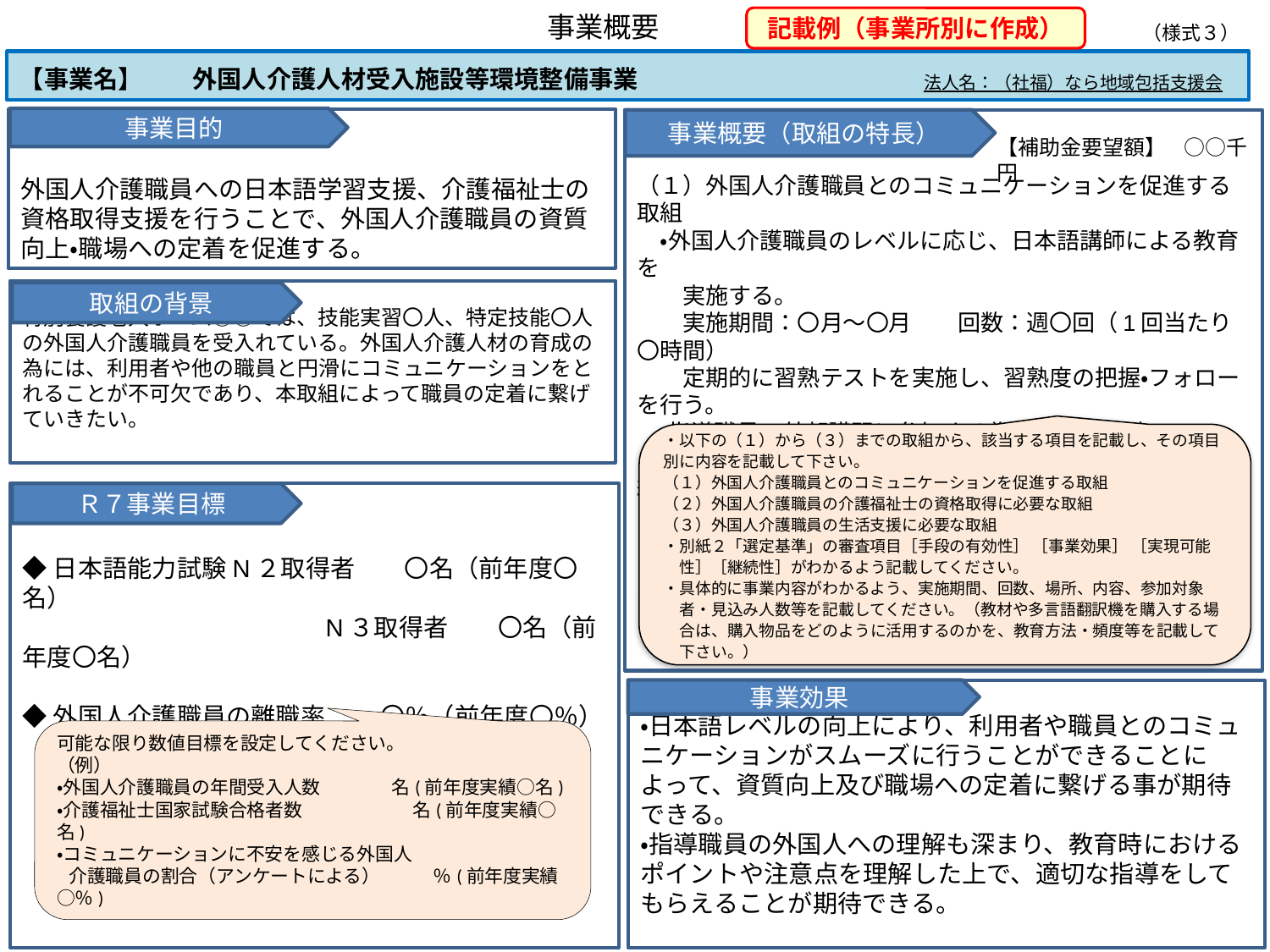

事業概要
記載例（事業所別に作成）
（様式３）
【事業名】　　外国人介護人材受入施設等環境整備事業
法人名：（社福）なら地域包括支援会
事業目的
外国人介護職員への日本語学習支援、介護福祉士の資格取得支援を行うことで、外国人介護職員の資質向上・職場への定着を促進する。

（１）外国人介護職員とのコミュニケーションを促進する取組
　・外国人介護職員のレベルに応じ、日本語講師による教育を
　　実施する。
　　実施期間：〇月～〇月　　回数：週〇回（1回当たり〇時間）
　　定期的に習熟テストを実施し、習熟度の把握・フォローを行う。
　・指導職員の外部講習に参加する為の費用を補助
（２）外国人介護職員の介護福祉士の資格取得に必要な取組
　 ・個人のレベルに応じた教材、テキストの購入。
　 ・定期的な学習会の開催　（回数：月1回）
事業概要（取組の特長）
【補助金要望額】    ○○千円
特別養護老人ホーム○○では、技能実習〇人、特定技能〇人の外国人介護職員を受入れている。外国人介護人材の育成の為には、利用者や他の職員と円滑にコミュニケーションをとれることが不可欠であり、本取組によって職員の定着に繋げていきたい。

取組の背景
・以下の（１）から（３）までの取組から、該当する項目を記載し、その項目別に内容を記載して下さい。
（１）外国人介護職員とのコミュニケーションを促進する取組
（２）外国人介護職員の介護福祉士の資格取得に必要な取組
（３）外国人介護職員の生活支援に必要な取組
・別紙２「選定基準」の審査項目［手段の有効性］ ［事業効果］ ［実現可能性］［継続性］がわかるよう記載してください。
・具体的に事業内容がわかるよう、実施期間、回数、場所、内容、参加対象者・見込み人数等を記載してください。（教材や多言語翻訳機を購入する場合は、購入物品をどのように活用するのかを、教育方法・頻度等を記載して下さい。）
◆日本語能力試験N２取得者　　〇名（前年度〇名）
　　　　　　　　　　　　N３取得者　　〇名（前年度〇名）

◆外国人介護職員の離職率　　 〇％（前年度〇％）

Ｒ７事業目標
事業効果
・日本語レベルの向上により、利用者や職員とのコミュニケーションがスムーズに行うことができることによって、資質向上及び職場への定着に繋げる事が期待できる。
・指導職員の外国人への理解も深まり、教育時におけるポイントや注意点を理解した上で、適切な指導をしてもらえることが期待できる。
可能な限り数値目標を設定してください。
（例）
・外国人介護職員の年間受入人数　　　    名(前年度実績○名)
・介護福祉士国家試験合格者数　　　　　　名(前年度実績○名)
・コミュニケーションに不安を感じる外国人
  介護職員の割合（アンケートによる）　    　％(前年度実績○％)